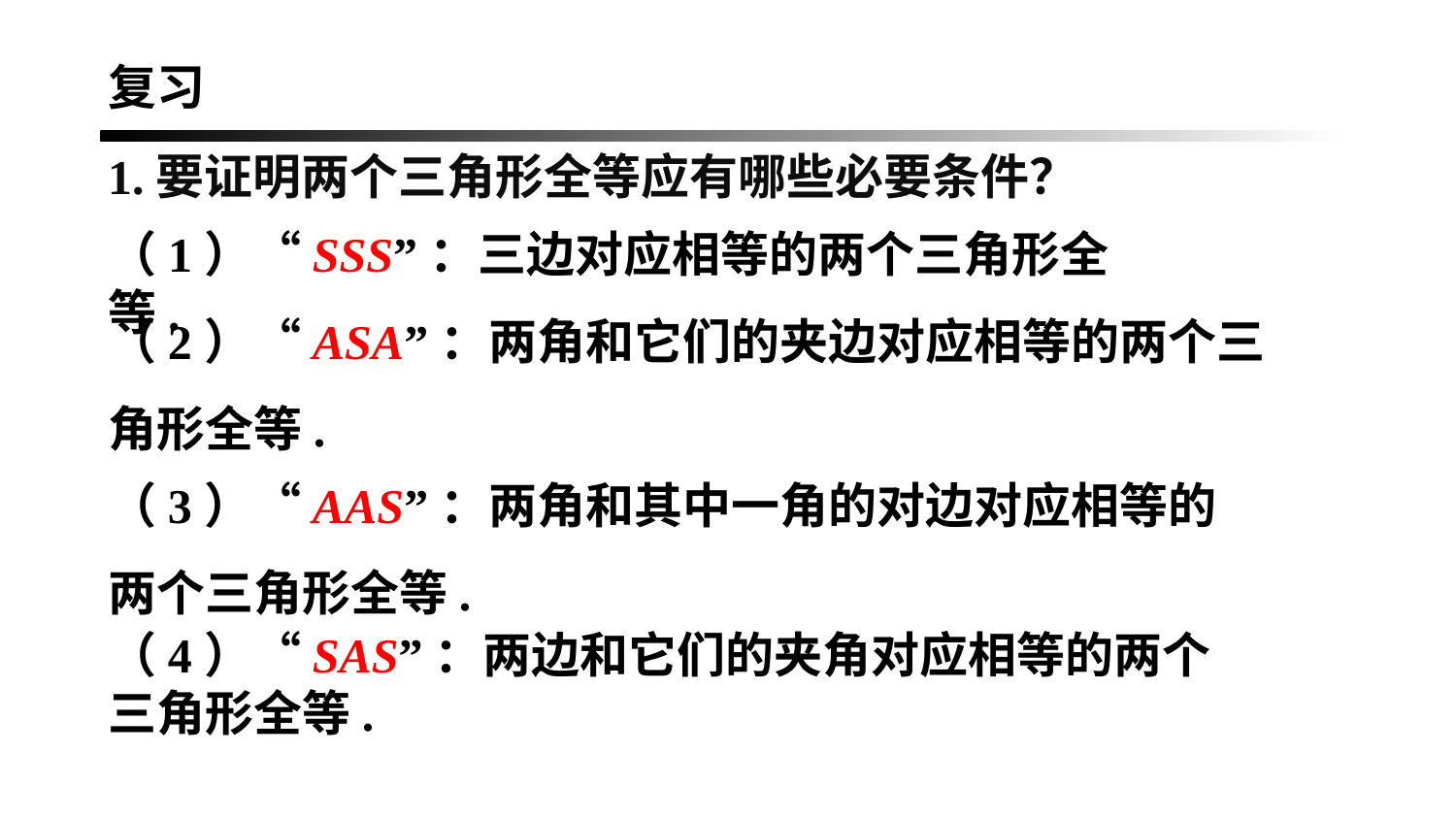

复习
1.要证明两个三角形全等应有哪些必要条件？
（1）“SSS”：三边对应相等的两个三角形全等.
（2）“ASA”：两角和它们的夹边对应相等的两个三角形全等.
（3）“AAS”：两角和其中一角的对边对应相等的两个三角形全等.
（4）“SAS”：两边和它们的夹角对应相等的两个三角形全等.